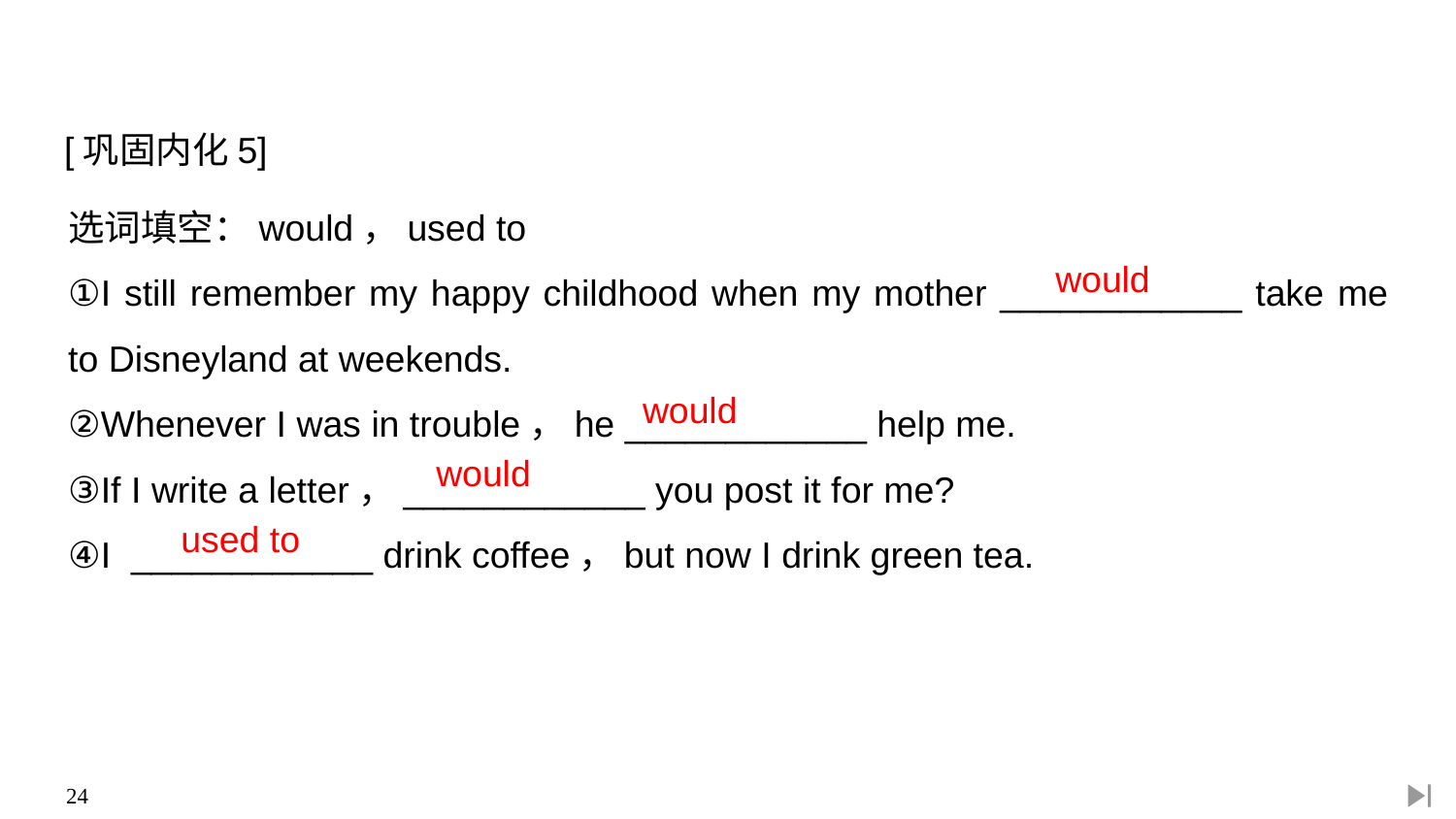

[巩固内化5]
选词填空：would，used to
①I still remember my happy childhood when my mother ____________ take me to Disneyland at weekends.
②Whenever I was in trouble，he ____________ help me.
③If I write a letter，____________ you post it for me?
④I  ____________ drink coffee，but now I drink green tea.
would
would
would
used to